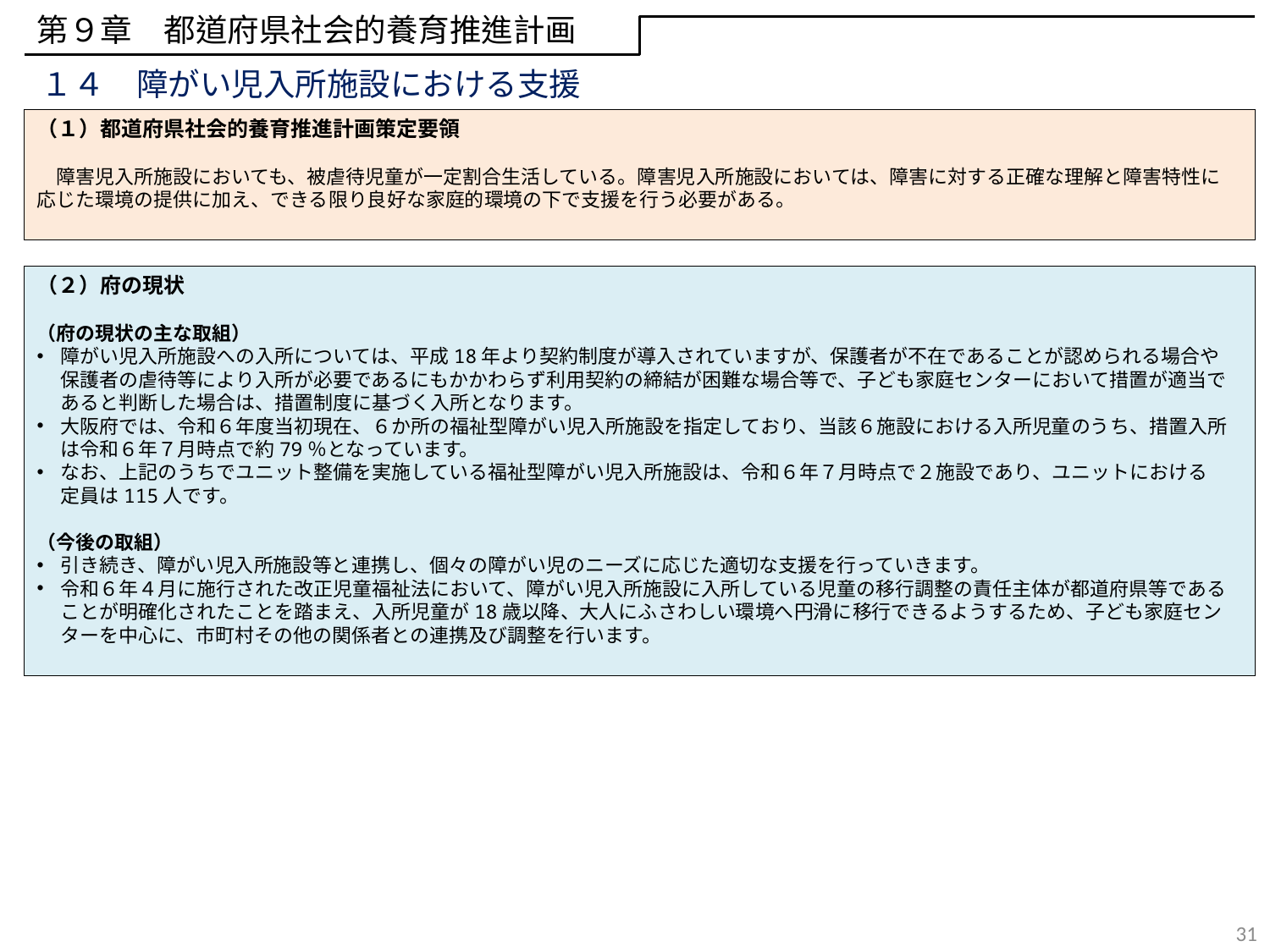

第９章　都道府県社会的養育推進計画
１４　障がい児入所施設における支援
（１）都道府県社会的養育推進計画策定要領

　障害児入所施設においても、被虐待児童が一定割合生活している。障害児入所施設においては、障害に対する正確な理解と障害特性に
応じた環境の提供に加え、できる限り良好な家庭的環境の下で支援を行う必要がある。

（２）府の現状

（府の現状の主な取組）
障がい児入所施設への入所については、平成18年より契約制度が導入されていますが、保護者が不在であることが認められる場合や
保護者の虐待等により入所が必要であるにもかかわらず利用契約の締結が困難な場合等で、子ども家庭センターにおいて措置が適当であると判断した場合は、措置制度に基づく入所となります。
大阪府では、令和６年度当初現在、６か所の福祉型障がい児入所施設を指定しており、当該６施設における入所児童のうち、措置入所は令和６年７月時点で約79％となっています。
なお、上記のうちでユニット整備を実施している福祉型障がい児入所施設は、令和６年７月時点で２施設であり、ユニットにおける
定員は115人です。

（今後の取組）
引き続き、障がい児入所施設等と連携し、個々の障がい児のニーズに応じた適切な支援を行っていきます。
令和６年４月に施行された改正児童福祉法において、障がい児入所施設に入所している児童の移行調整の責任主体が都道府県等であることが明確化されたことを踏まえ、入所児童が18歳以降、大人にふさわしい環境へ円滑に移行できるようするため、子ども家庭センターを中心に、市町村その他の関係者との連携及び調整を行います。

31